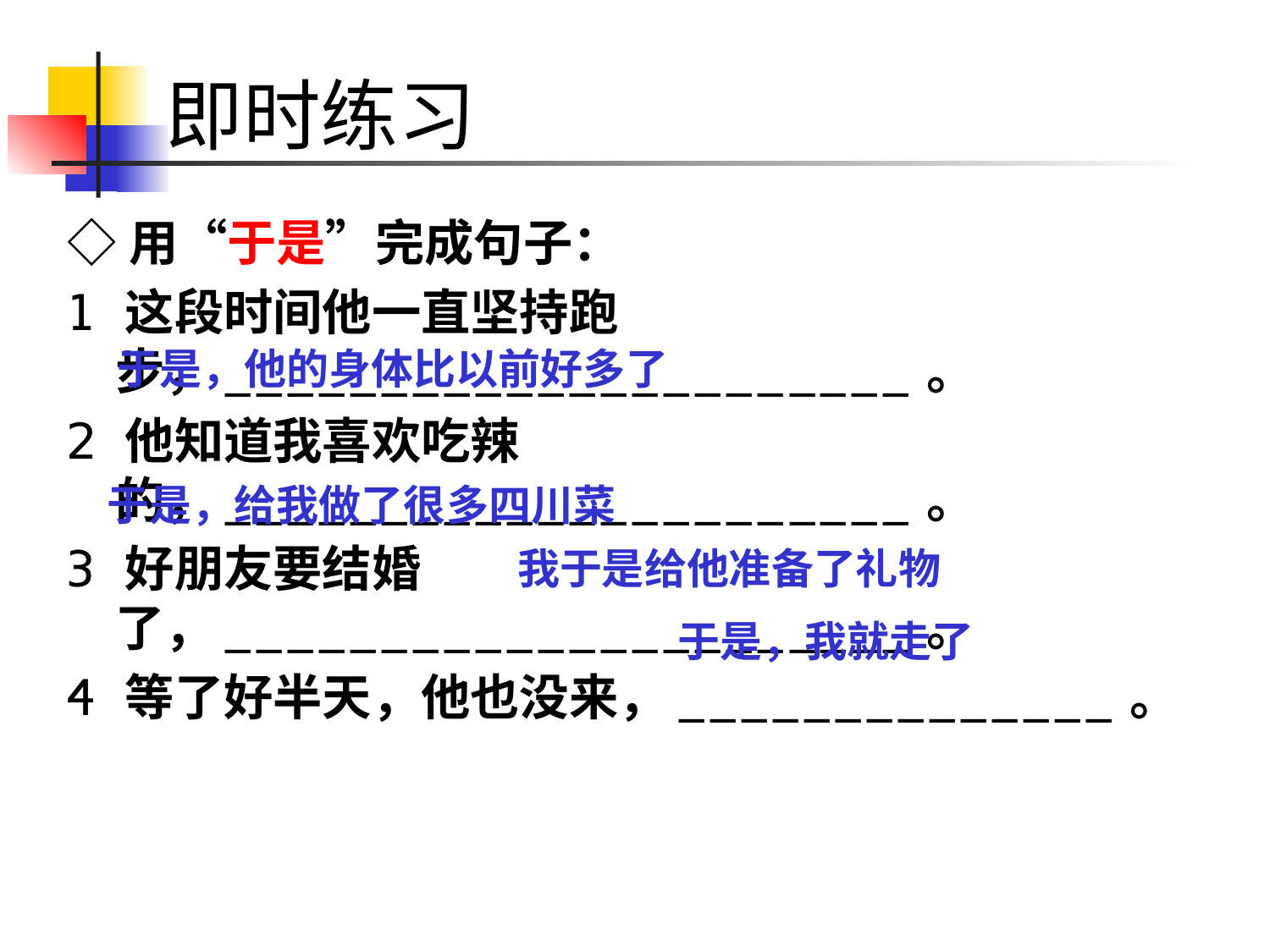

# 即时练习
◇用“于是”完成句子：
1 这段时间他一直坚持跑步，______________________。
2 他知道我喜欢吃辣的，______________________。
3 好朋友要结婚了，______________________。
4 等了好半天，他也没来，______________。
于是，他的身体比以前好多了
于是，给我做了很多四川菜
我于是给他准备了礼物
于是，我就走了